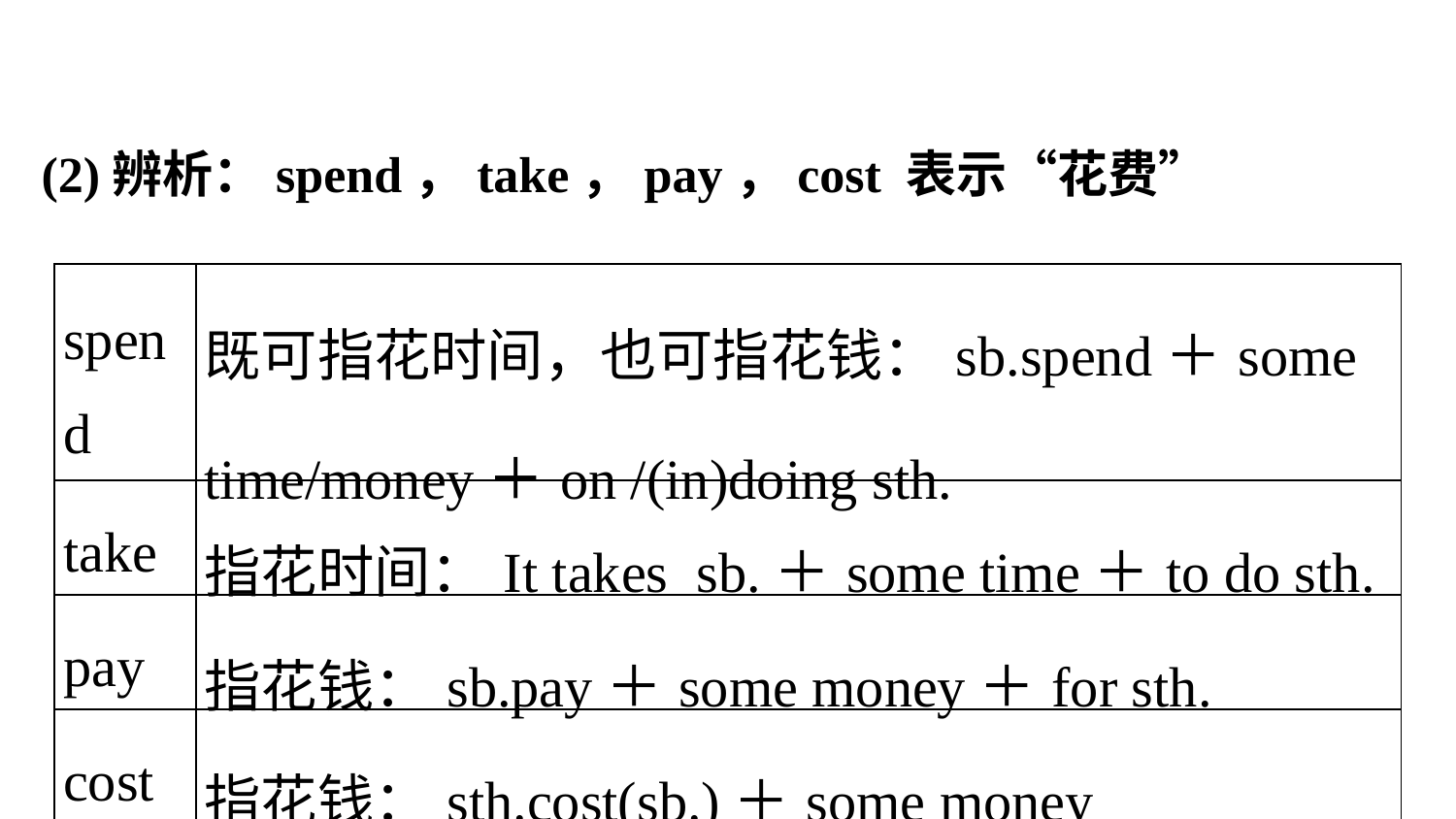

(2)辨析：spend，take，pay，cost 表示“花费”
| spend | 既可指花时间，也可指花钱：sb.spend＋some time/money＋on /(in)doing sth. |
| --- | --- |
| take | 指花时间：It takes sb.＋some time＋to do sth. |
| pay | 指花钱：sb.pay＋some money＋for sth. |
| cost | 指花钱：sth.cost(sb.)＋some money |